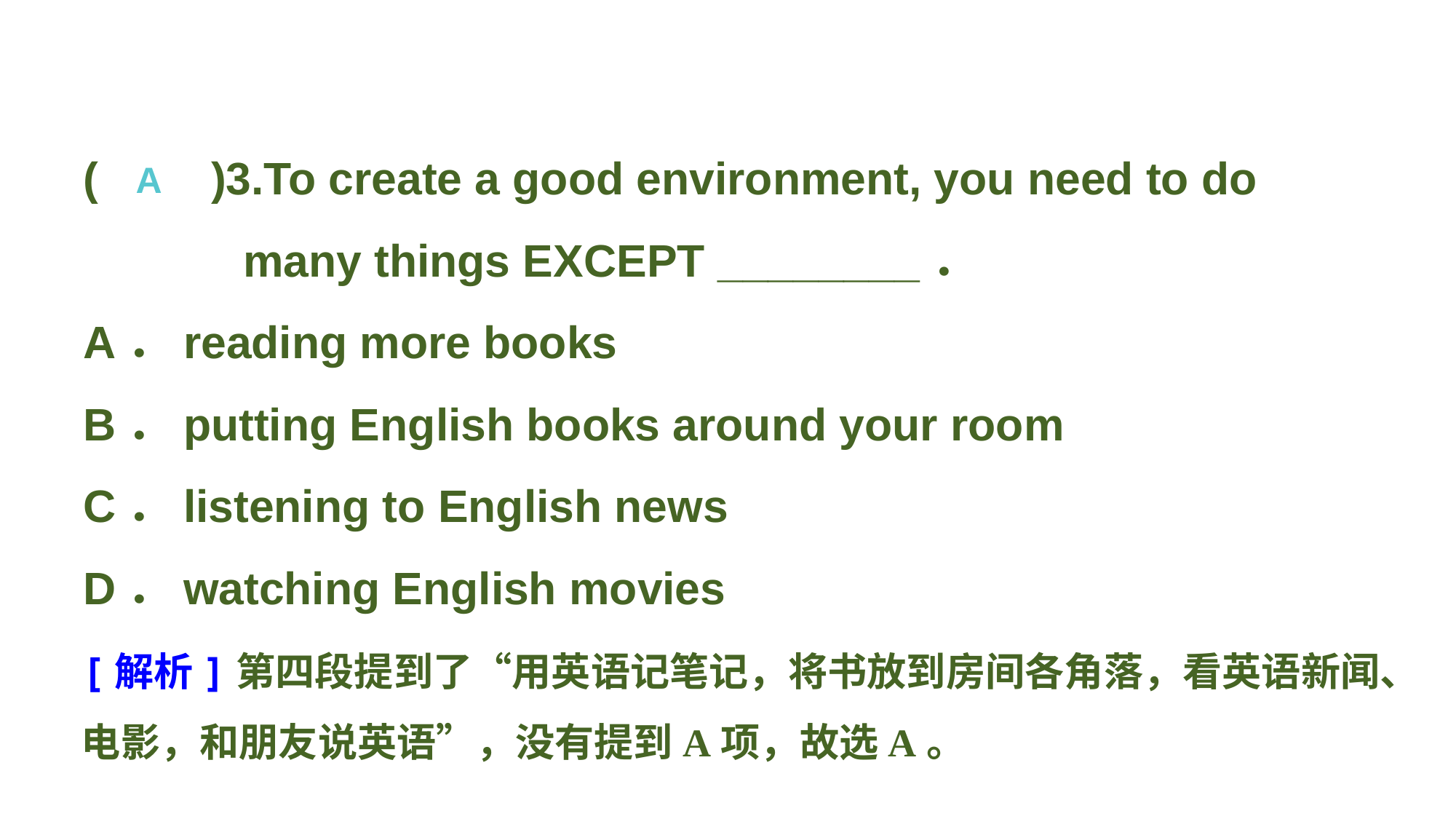

(　　)3.To create a good environment, you need to do many things EXCEPT ________．
A．reading more books
B．putting English books around your room
C．listening to English news
D．watching English movies
A
[解析]第四段提到了“用英语记笔记，将书放到房间各角落，看英语新闻、电影，和朋友说英语”，没有提到A项，故选A。